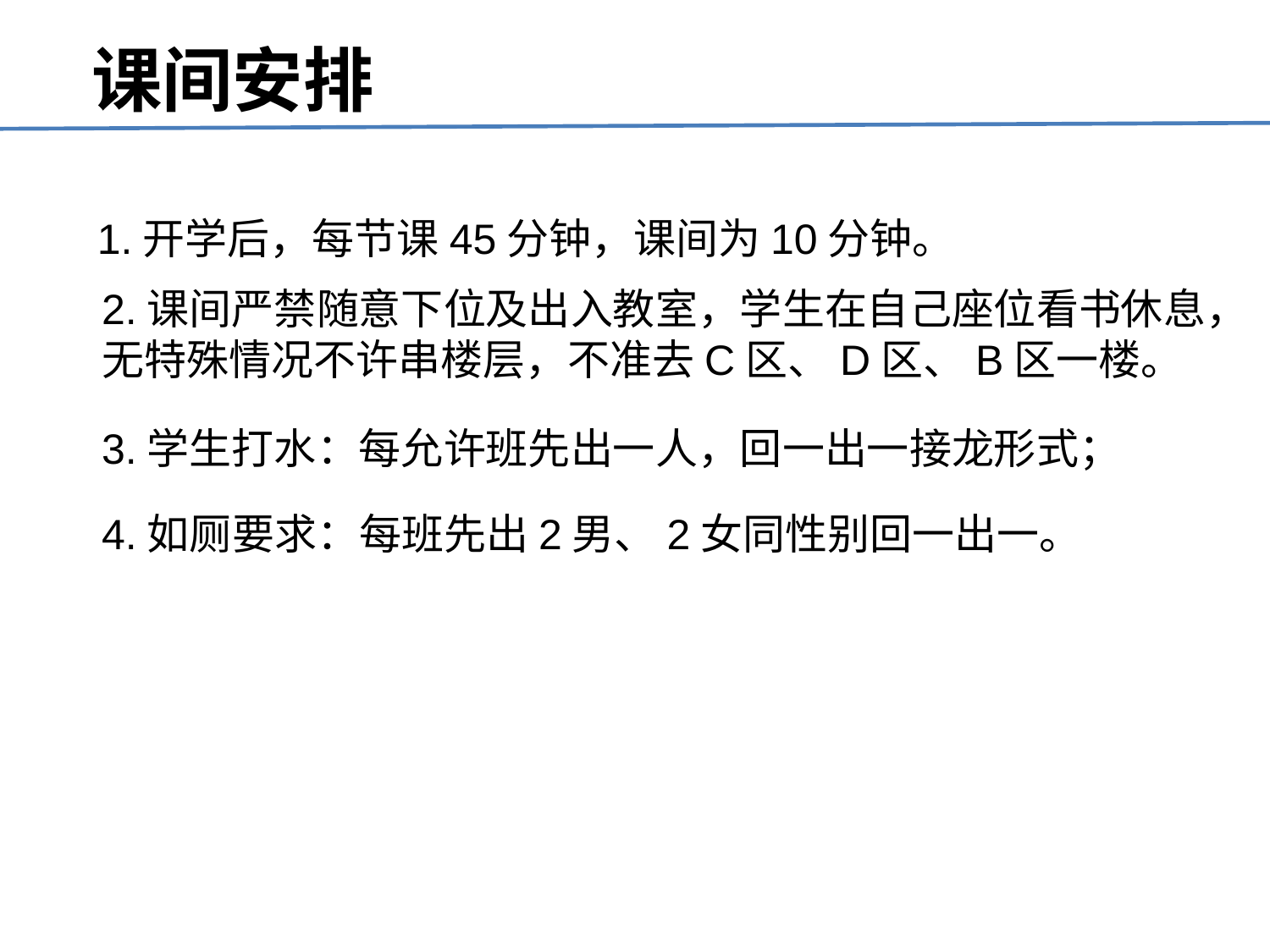

课间安排
1.开学后，每节课45分钟，课间为10分钟。
2.课间严禁随意下位及出入教室，学生在自己座位看书休息，无特殊情况不许串楼层，不准去C区、D区、B区一楼。
3.学生打水：每允许班先出一人，回一出一接龙形式；
4.如厕要求：每班先出2男、2女同性别回一出一。